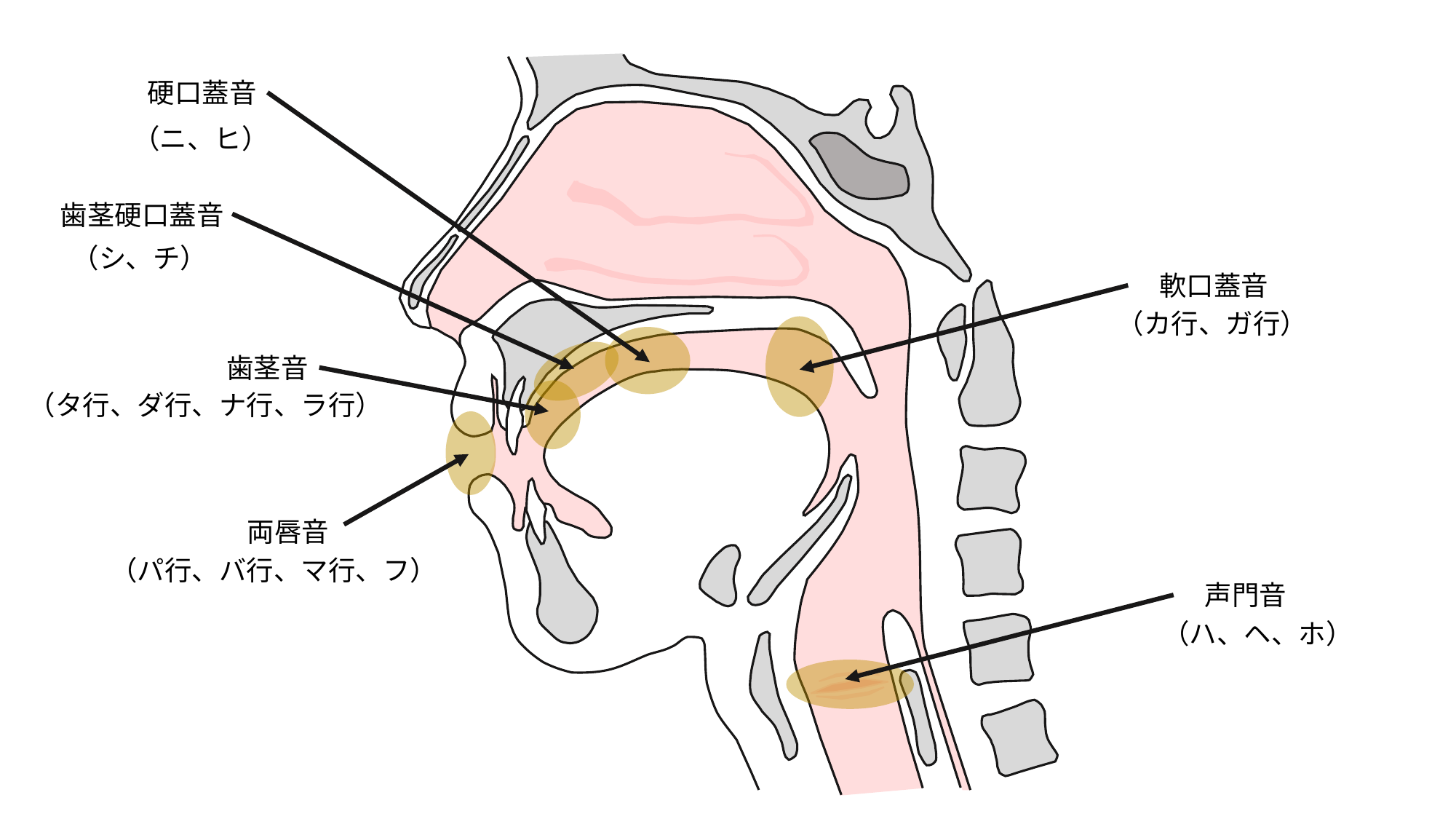

硬口蓋音

（ニ、ヒ）

歯茎硬口蓋音

（シ、チ）

軟口蓋音

（カ行、ガ行）

歯茎音

（タ行、ダ行、ナ行、ラ行）

両唇音

（パ行、バ行、マ行、フ）

声門音

（ハ、ヘ、ホ）